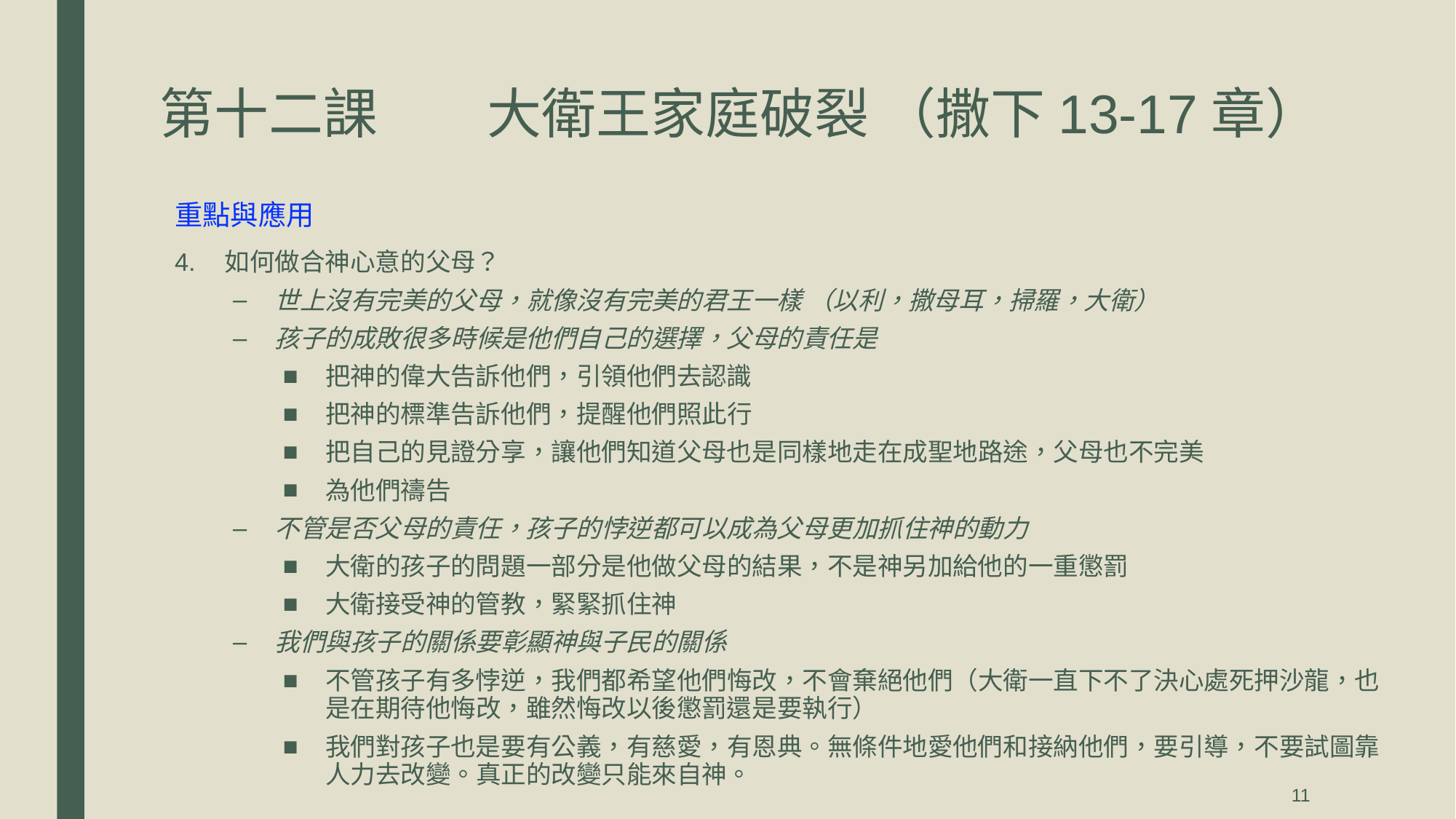

# 第十二課	大衛王家庭破裂 （撒下13-17章）
重點與應用
如何做合神心意的父母？
世上沒有完美的父母，就像沒有完美的君王一樣 （以利，撒母耳，掃羅，大衛）
孩子的成敗很多時候是他們自己的選擇，父母的責任是
把神的偉大告訴他們，引領他們去認識
把神的標準告訴他們，提醒他們照此行
把自己的見證分享，讓他們知道父母也是同樣地走在成聖地路途，父母也不完美
為他們禱告
不管是否父母的責任，孩子的悖逆都可以成為父母更加抓住神的動力
大衛的孩子的問題一部分是他做父母的結果，不是神另加給他的一重懲罰
大衛接受神的管教，緊緊抓住神
我們與孩子的關係要彰顯神與子民的關係
不管孩子有多悖逆，我們都希望他們悔改，不會棄絕他們（大衛一直下不了決心處死押沙龍，也是在期待他悔改，雖然悔改以後懲罰還是要執行）
我們對孩子也是要有公義，有慈愛，有恩典。無條件地愛他們和接納他們，要引導，不要試圖靠人力去改變。真正的改變只能來自神。
11